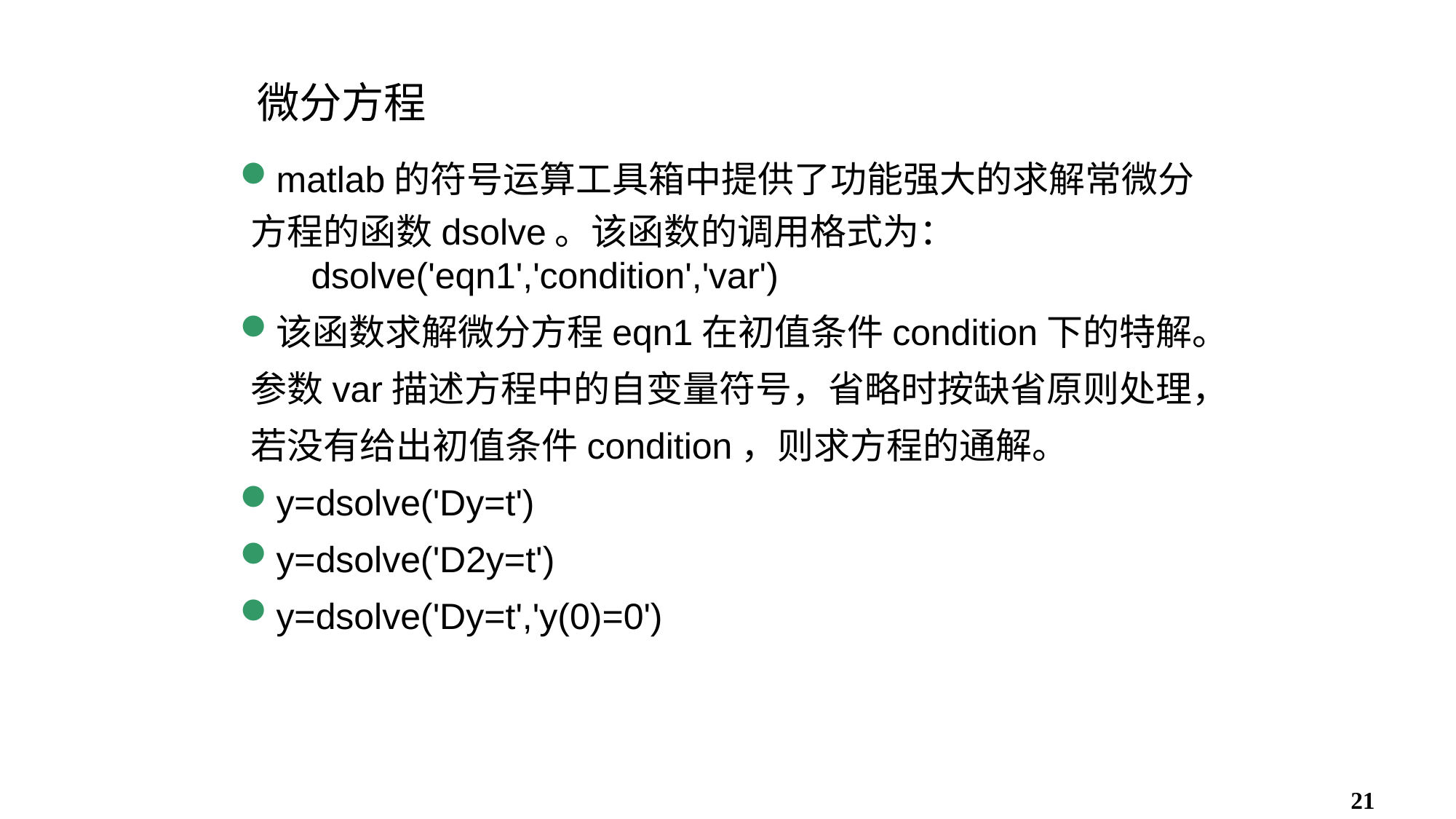

# 微分方程
matlab的符号运算工具箱中提供了功能强大的求解常微分方程的函数dsolve。该函数的调用格式为：
       dsolve('eqn1','condition','var')
该函数求解微分方程eqn1在初值条件condition下的特解。参数var描述方程中的自变量符号，省略时按缺省原则处理，若没有给出初值条件condition，则求方程的通解。
y=dsolve('Dy=t')
y=dsolve('D2y=t')
y=dsolve('Dy=t','y(0)=0')